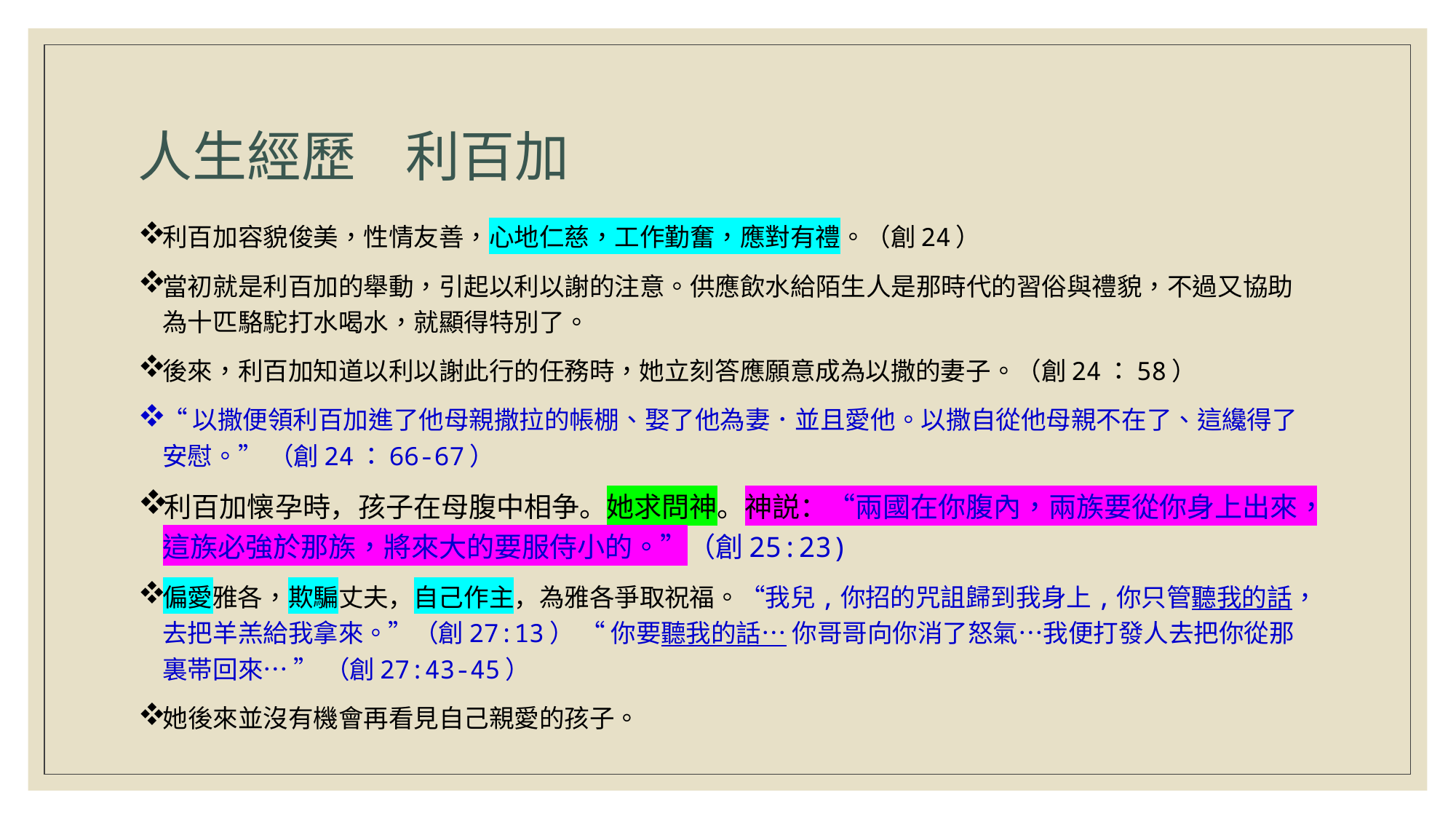

# 人生經歷    利百加
利百加容貌俊美，性情友善，心地仁慈，工作勤奮，應對有禮。（創24）
當初就是利百加的舉動，引起以利以謝的注意。供應飲水給陌生人是那時代的習俗與禮貌，不過又協助為十匹駱駝打水喝水，就顯得特別了。
後來，利百加知道以利以謝此行的任務時，她立刻答應願意成為以撒的妻子。（創24：58）
“以撒便領利百加進了他母親撒拉的帳棚、娶了他為妻．並且愛他。以撒自從他母親不在了、這纔得了安慰。” （創24：66-67）
利百加懐孕時，孩子在母腹中相争。她求問神。神説：“兩國在你腹內，兩族要從你身上出來，這族必強於那族，將來大的要服侍小的。”（創25:23)
偏愛雅各，欺騙丈夫，自己作主，為雅各爭取祝福。“我兒,你招的咒詛歸到我身上,你只管聽我的話，去把羊羔給我拿來。”（創27:13） “ 你要聽我的話… 你哥哥向你消了怒氣…我便打發人去把你從那裏帯回來… ” （創27:43-45）
她後來並沒有機會再看見自己親愛的孩子。